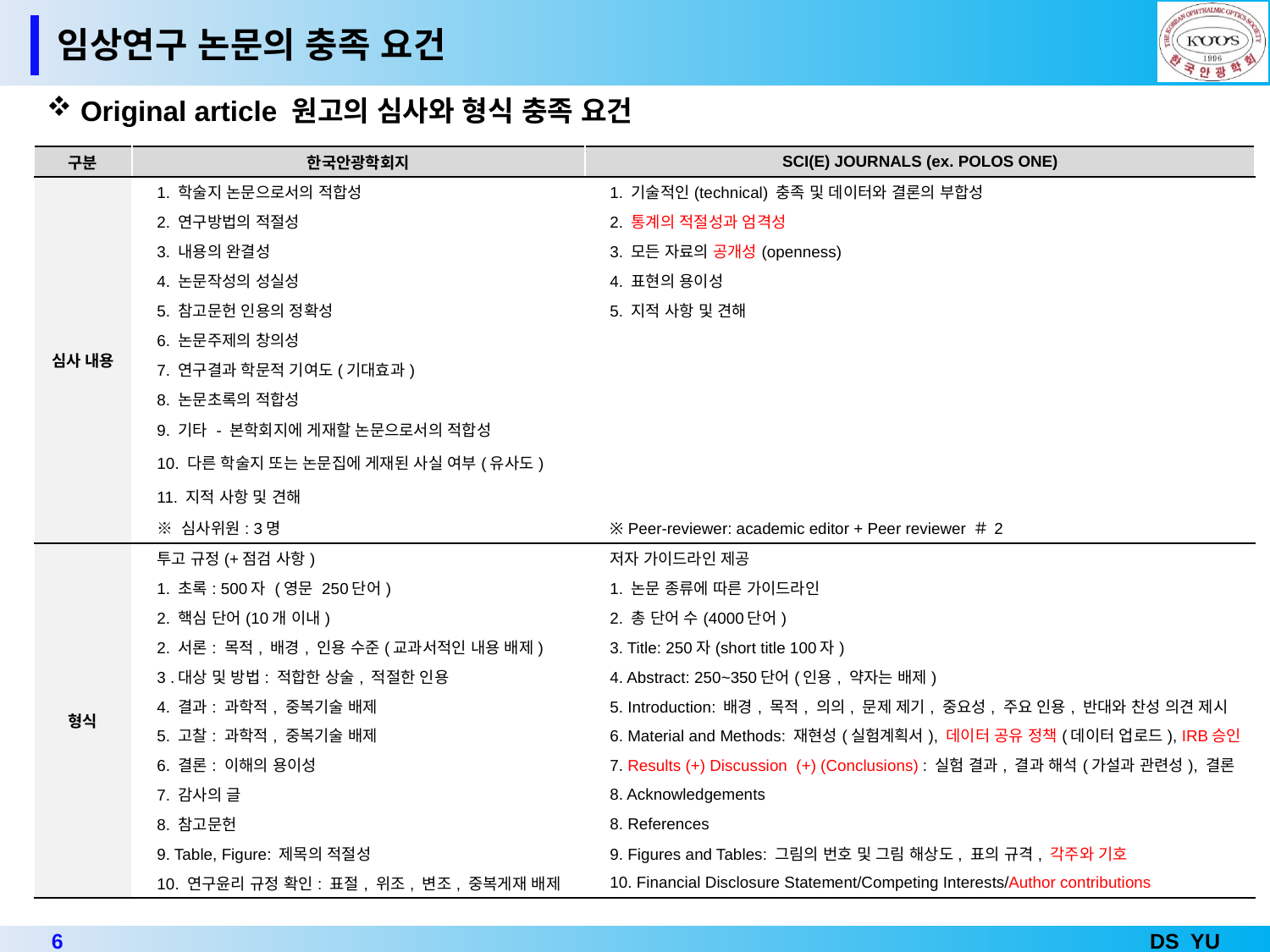

임상연구 논문의 충족 요건
 Original article 원고의 심사와 형식 충족 요건
| 구분 | 한국안광학회지 | SCI(E) JOURNALS (ex. POLOS ONE) |
| --- | --- | --- |
| 심사 내용 | 1. 학술지 논문으로서의 적합성 | 1. 기술적인(technical) 충족 및 데이터와 결론의 부합성 |
|  | 2. 연구방법의 적절성 | 2. 통계의 적절성과 엄격성 |
|  | 3. 내용의 완결성 | 3. 모든 자료의 공개성(openness) |
|  | 4. 논문작성의 성실성 | 4. 표현의 용이성 |
|  | 5. 참고문헌 인용의 정확성 | 5. 지적 사항 및 견해 |
|  | 6. 논문주제의 창의성 |  |
|  | 7. 연구결과 학문적 기여도(기대효과) |  |
|  | 8. 논문초록의 적합성 |  |
|  | 9. 기타 - 본학회지에 게재할 논문으로서의 적합성 |  |
|  | 10. 다른 학술지 또는 논문집에 게재된 사실 여부(유사도) |  |
|  | 11. 지적 사항 및 견해 |  |
|  | ※ 심사위원: 3명 | ※ Peer-reviewer: academic editor + Peer reviewer ＃2 |
| 형식 | 투고 규정(+점검 사항) | 저자 가이드라인 제공 |
|  | 1. 초록: 500자 (영문 250단어) | 1. 논문 종류에 따른 가이드라인 |
|  | 2. 핵심 단어(10개 이내) | 2. 총 단어 수(4000단어) |
|  | 2. 서론: 목적, 배경, 인용 수준(교과서적인 내용 배제) | 3. Title: 250자(short title 100자) |
|  | 3 .대상 및 방법: 적합한 상술, 적절한 인용 | 4. Abstract: 250~350단어(인용, 약자는 배제) |
|  | 4. 결과: 과학적, 중복기술 배제 | 5. Introduction: 배경, 목적, 의의, 문제 제기, 중요성, 주요 인용, 반대와 찬성 의견 제시 |
|  | 5. 고찰: 과학적, 중복기술 배제 | 6. Material and Methods: 재현성(실험계획서), 데이터 공유 정책(데이터 업로드), IRB승인 |
|  | 6. 결론: 이해의 용이성 | 7. Results (+) Discussion (+) (Conclusions) : 실험 결과, 결과 해석(가설과 관련성), 결론 |
|  | 7. 감사의 글 | 8. Acknowledgements |
|  | 8. 참고문헌 | 8. References |
|  | 9. Table, Figure: 제목의 적절성 | 9. Figures and Tables: 그림의 번호 및 그림 해상도, 표의 규격, 각주와 기호 |
|  | 10. 연구윤리 규정 확인: 표절, 위조, 변조, 중복게재 배제 | 10. Financial Disclosure Statement/Competing Interests/Author contributions |
6